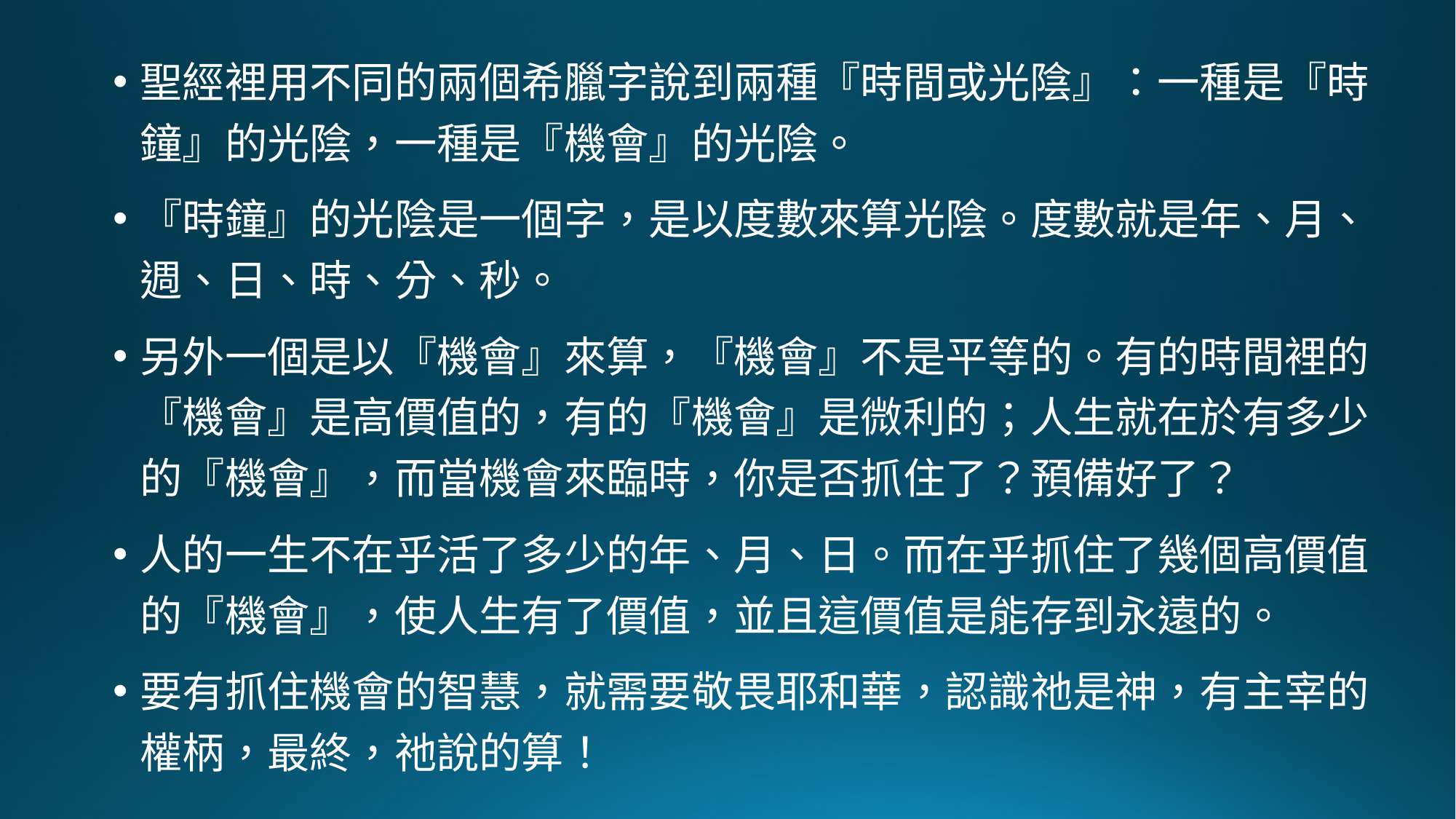

聖經裡用不同的兩個希臘字說到兩種『時間或光陰』：一種是『時鐘』的光陰，一種是『機會』的光陰。
『時鐘』的光陰是一個字，是以度數來算光陰。度數就是年、月、週、日、時、分、秒。
另外一個是以『機會』來算，『機會』不是平等的。有的時間裡的『機會』是高價值的，有的『機會』是微利的；人生就在於有多少的『機會』，而當機會來臨時，你是否抓住了？預備好了？
人的一生不在乎活了多少的年、月、日。而在乎抓住了幾個高價值的『機會』，使人生有了價值，並且這價值是能存到永遠的。
要有抓住機會的智慧，就需要敬畏耶和華，認識祂是神，有主宰的權柄，最終，祂說的算！